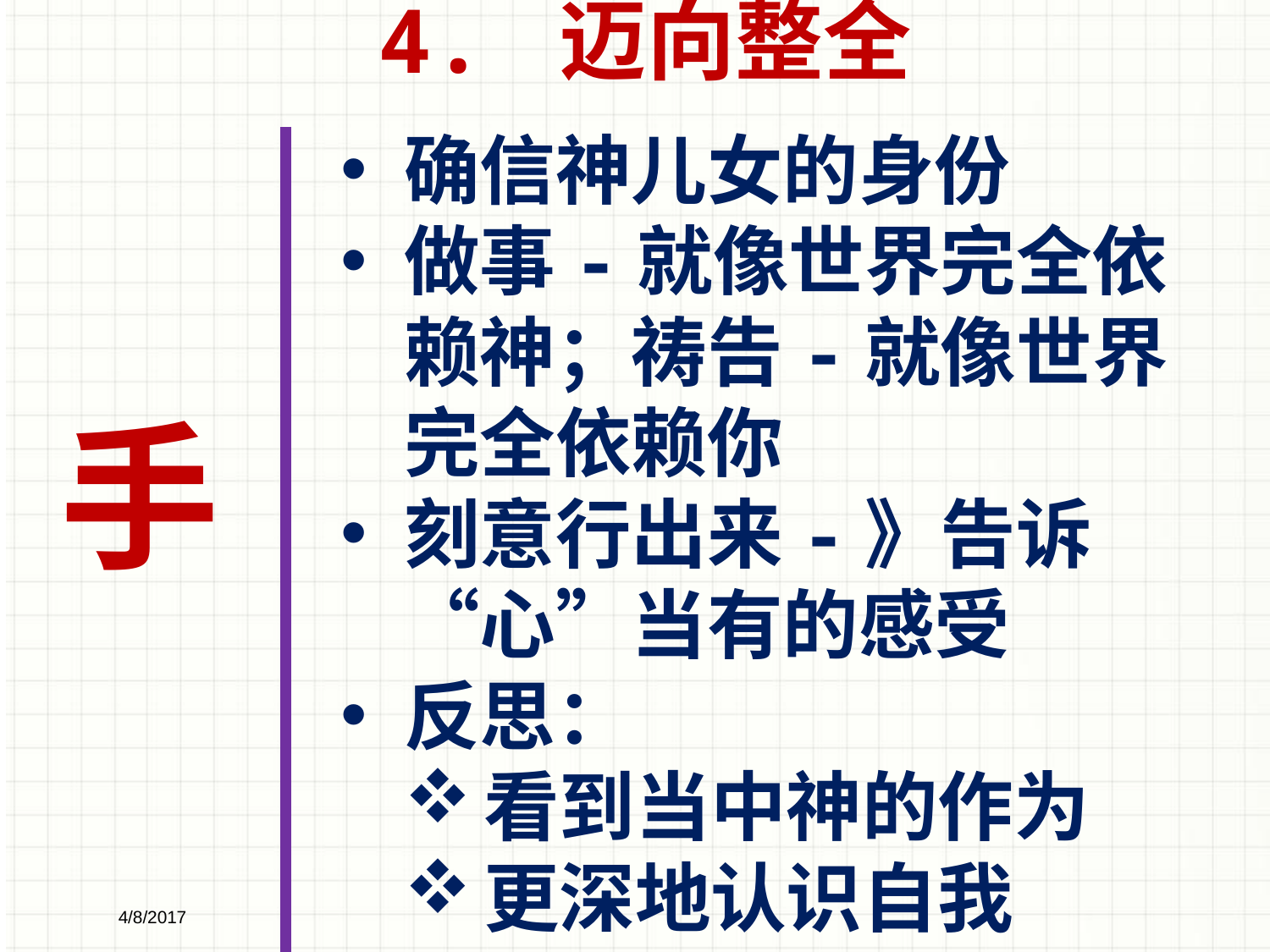

4. 迈向整全
确信神儿女的身份
做事-就像世界完全依赖神；祷告-就像世界完全依赖你
刻意行出来-》告诉“心”当有的感受
反思：
看到当中神的作为
更深地认识自我

手
4/8/2017